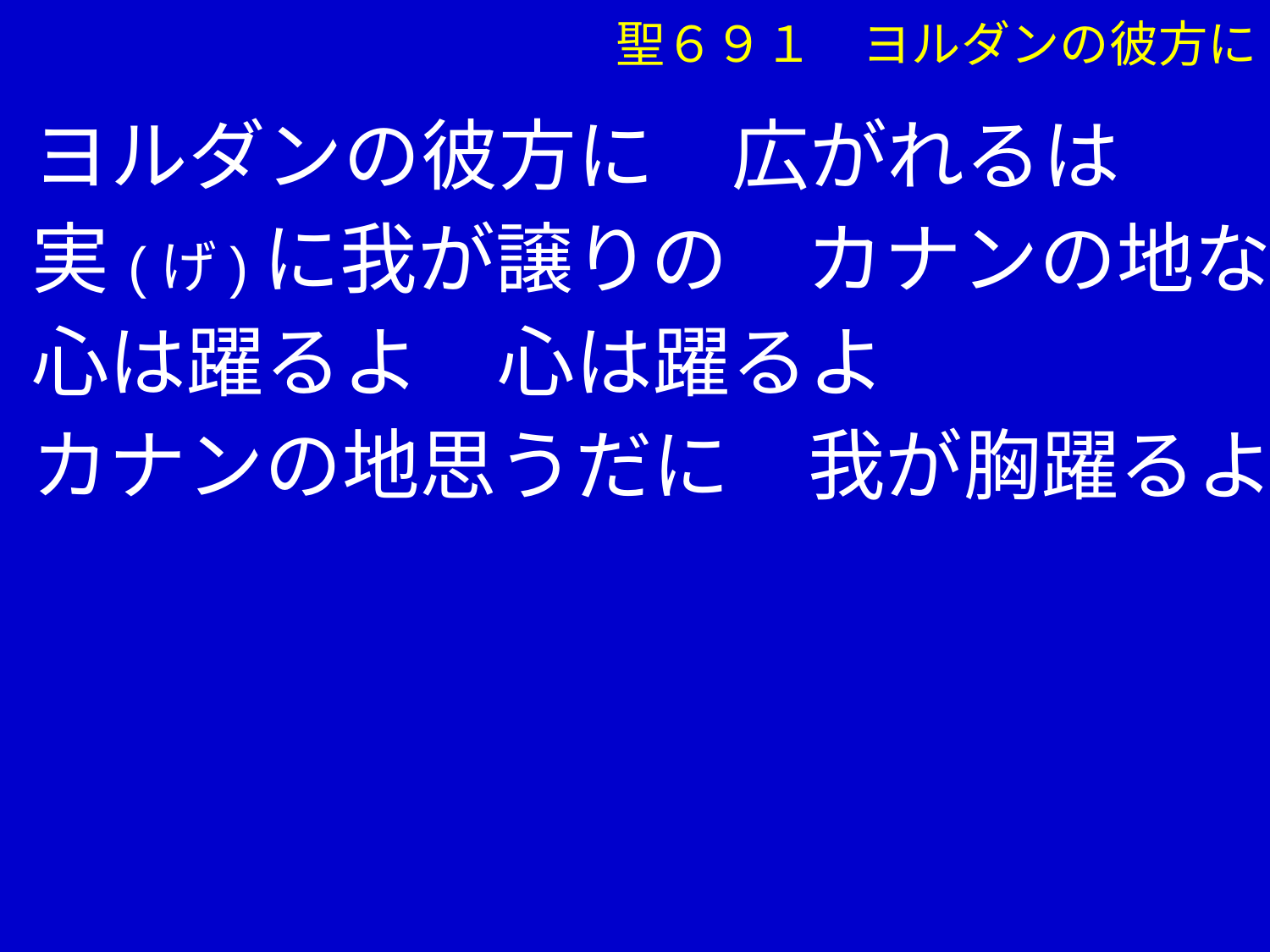

聖６９１　ヨルダンの彼方に
① ヨルダンの彼方に　広がれるは
　  実(げ)に我が譲りの　カナンの地なり
　  心は躍るよ　心は躍るよ
　  カナンの地思うだに　我が胸躍るよ